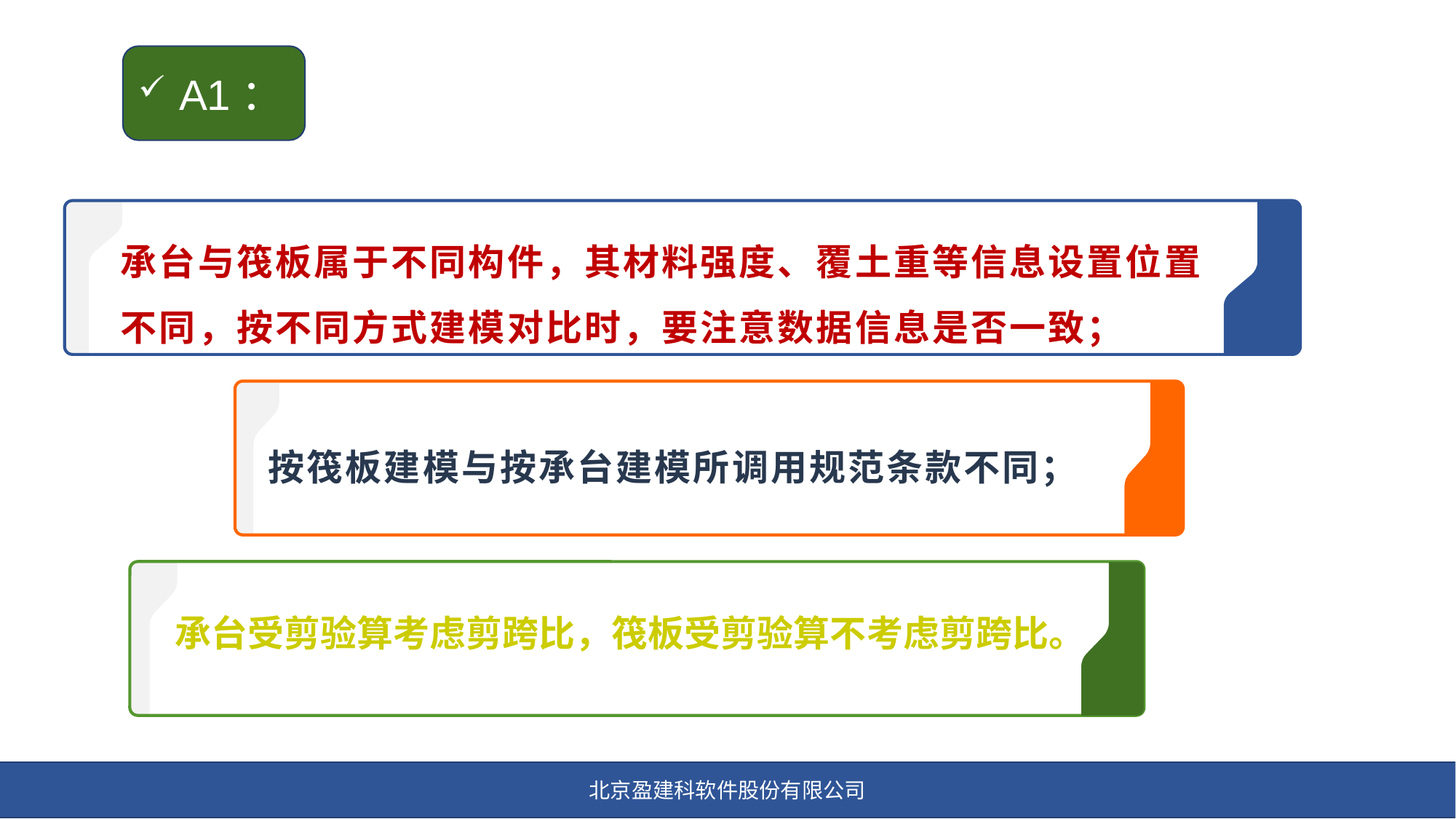

A1：

承台与筏板属于不同构件，其材料强度、覆土重等信息设置位置不同，按不同方式建模对比时，要注意数据信息是否一致；

按筏板建模与按承台建模所调用规范条款不同；

承台受剪验算考虑剪跨比，筏板受剪验算不考虑剪跨比。